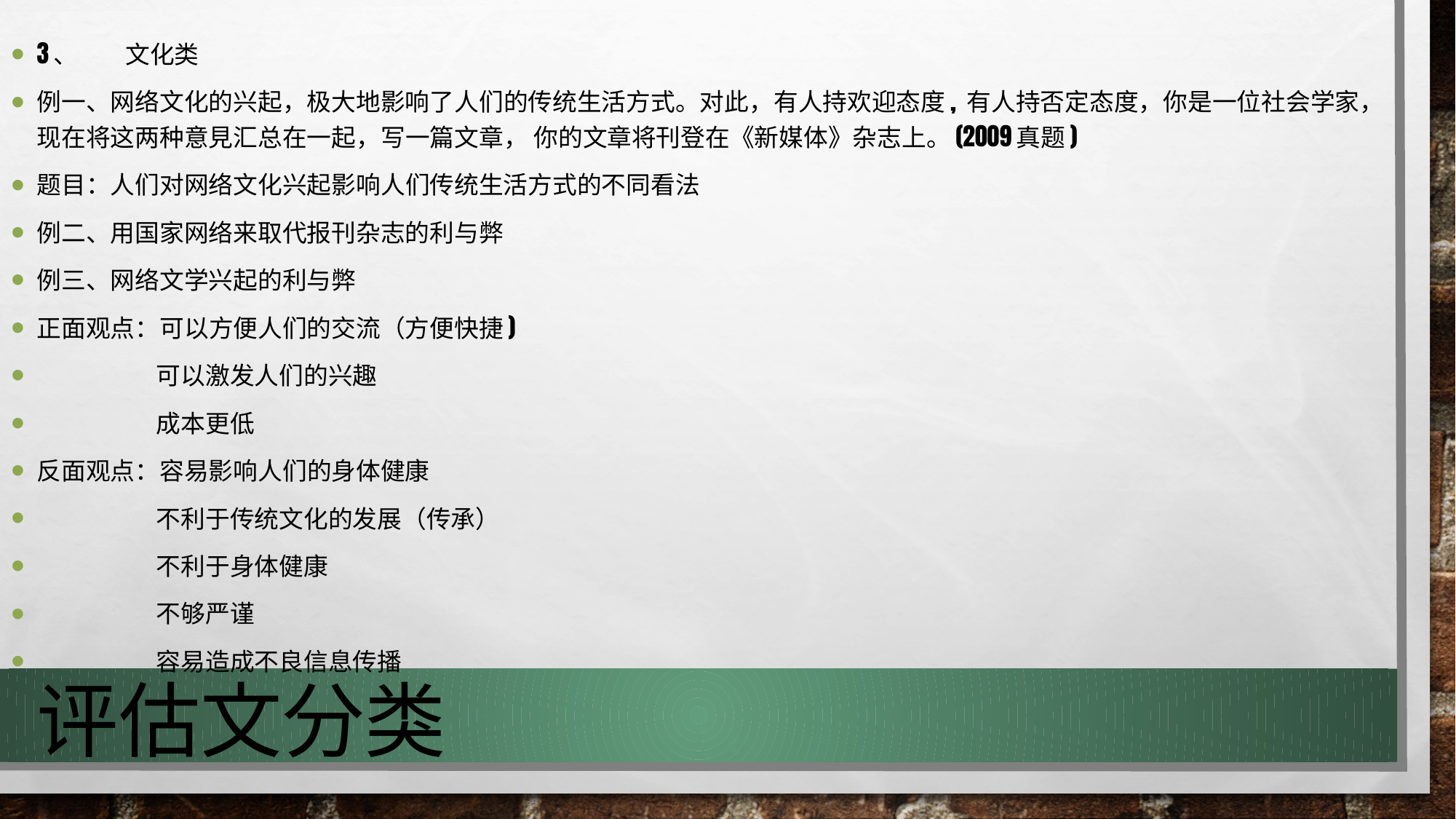

3、	文化类
例一、网络文化的兴起，极大地影响了人们的传统生活方式。对此，有人持欢迎态度, 有人持否定态度，你是一位社会学家，现在将这两种意見汇总在一起，写一篇文章， 你的文章将刊登在《新媒体》杂志上。(2009真题)
题目：人们对网络文化兴起影响人们传统生活方式的不同看法
例二、用国家网络来取代报刊杂志的利与弊
例三、网络文学兴起的利与弊
正面观点：可以方便人们的交流（方便快捷)
                     可以激发人们的兴趣
                     成本更低
反面观点：容易影响人们的身体健康
                     不利于传统文化的发展（传承）
                     不利于身体健康
                     不够严谨
                     容易造成不良信息传播
# 评估文分类